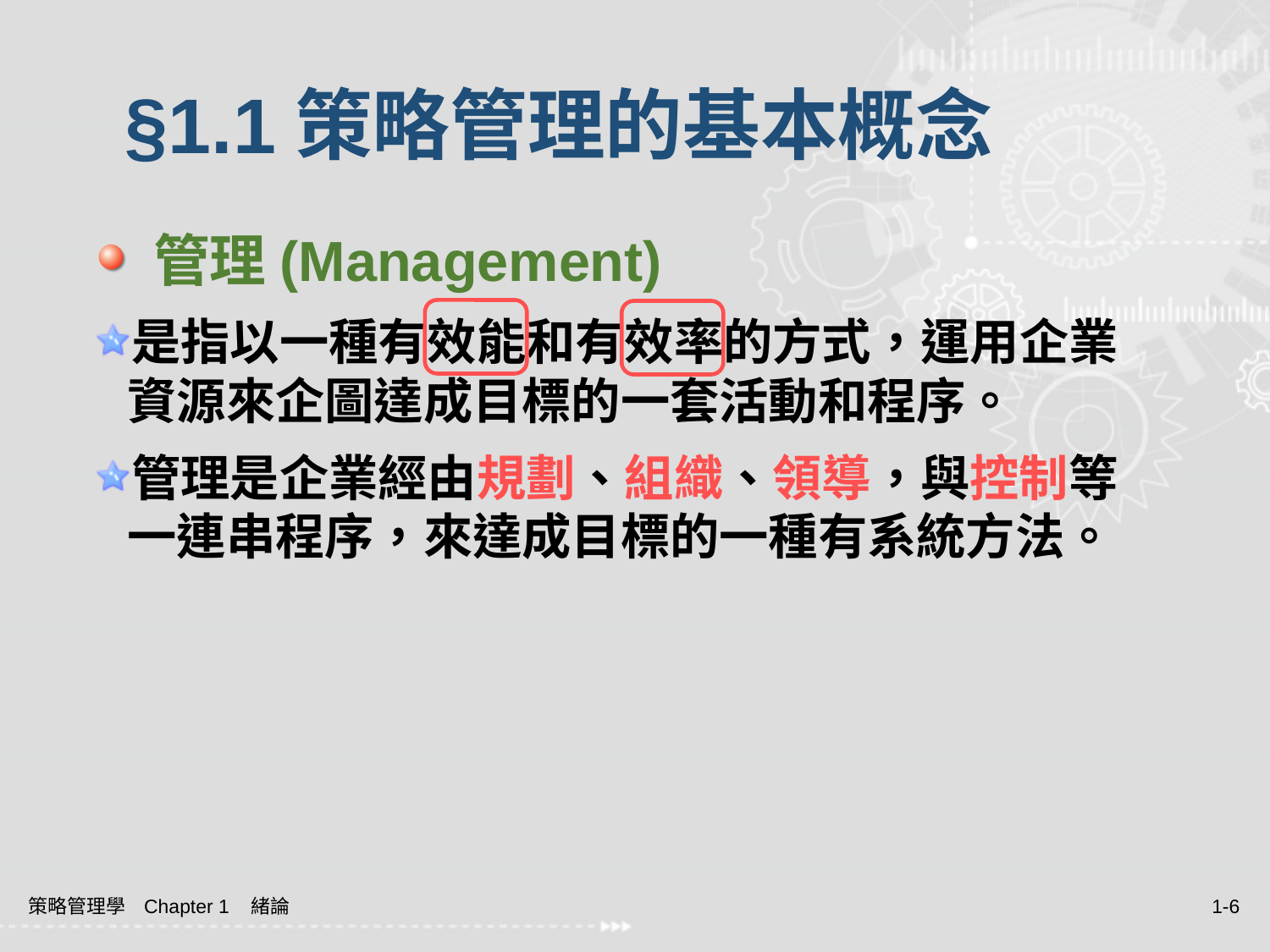

# §1.1策略管理的基本概念
 管理(Management)
是指以一種有效能和有效率的方式，運用企業資源來企圖達成目標的一套活動和程序。
管理是企業經由規劃、組織、領導，與控制等一連串程序，來達成目標的一種有系統方法。

策略管理學   Chapter 1   緒論
1-6